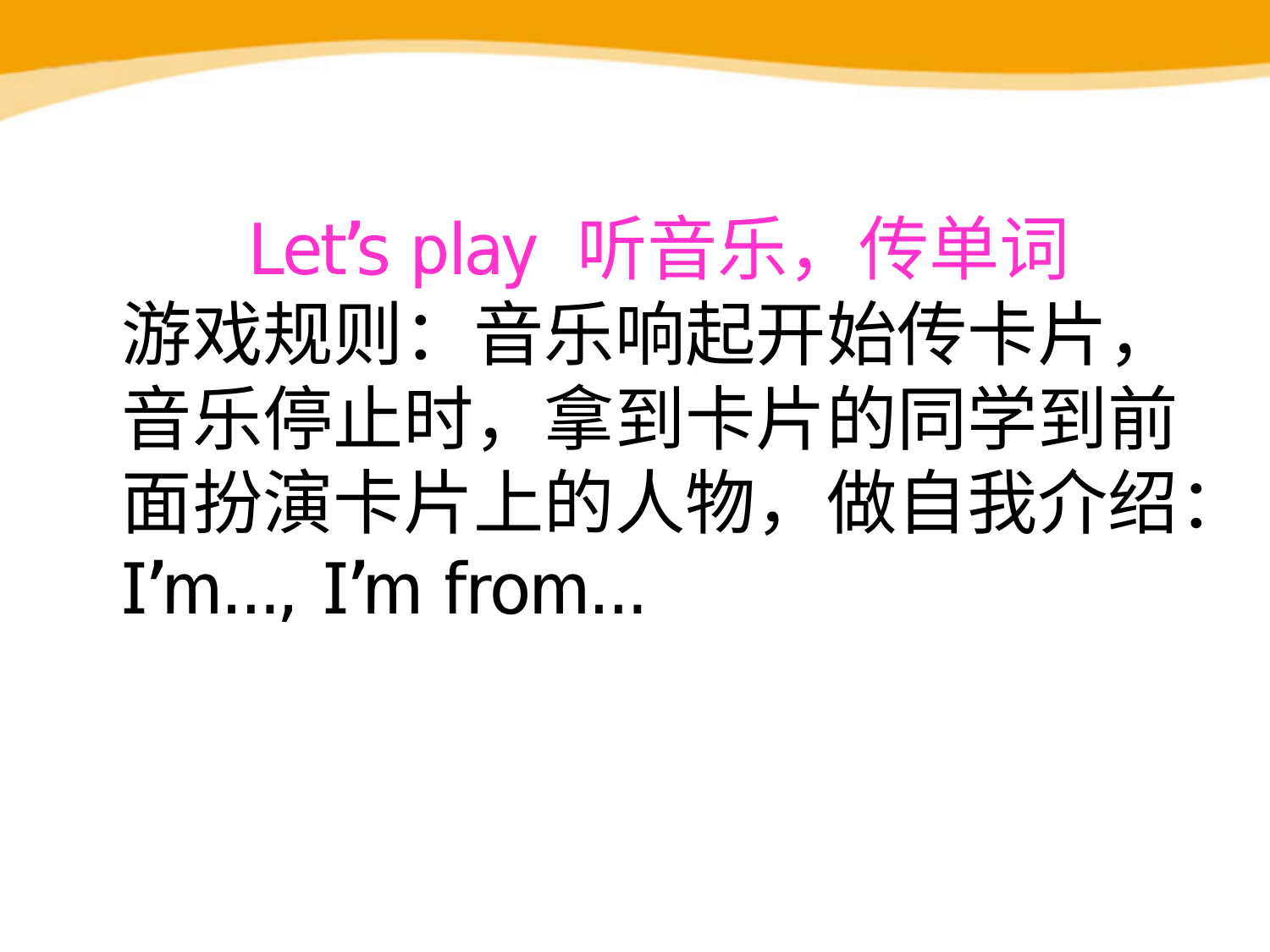

Let’s play 听音乐，传单词
游戏规则：音乐响起开始传卡片，音乐停止时，拿到卡片的同学到前面扮演卡片上的人物，做自我介绍：I’m…, I’m from…